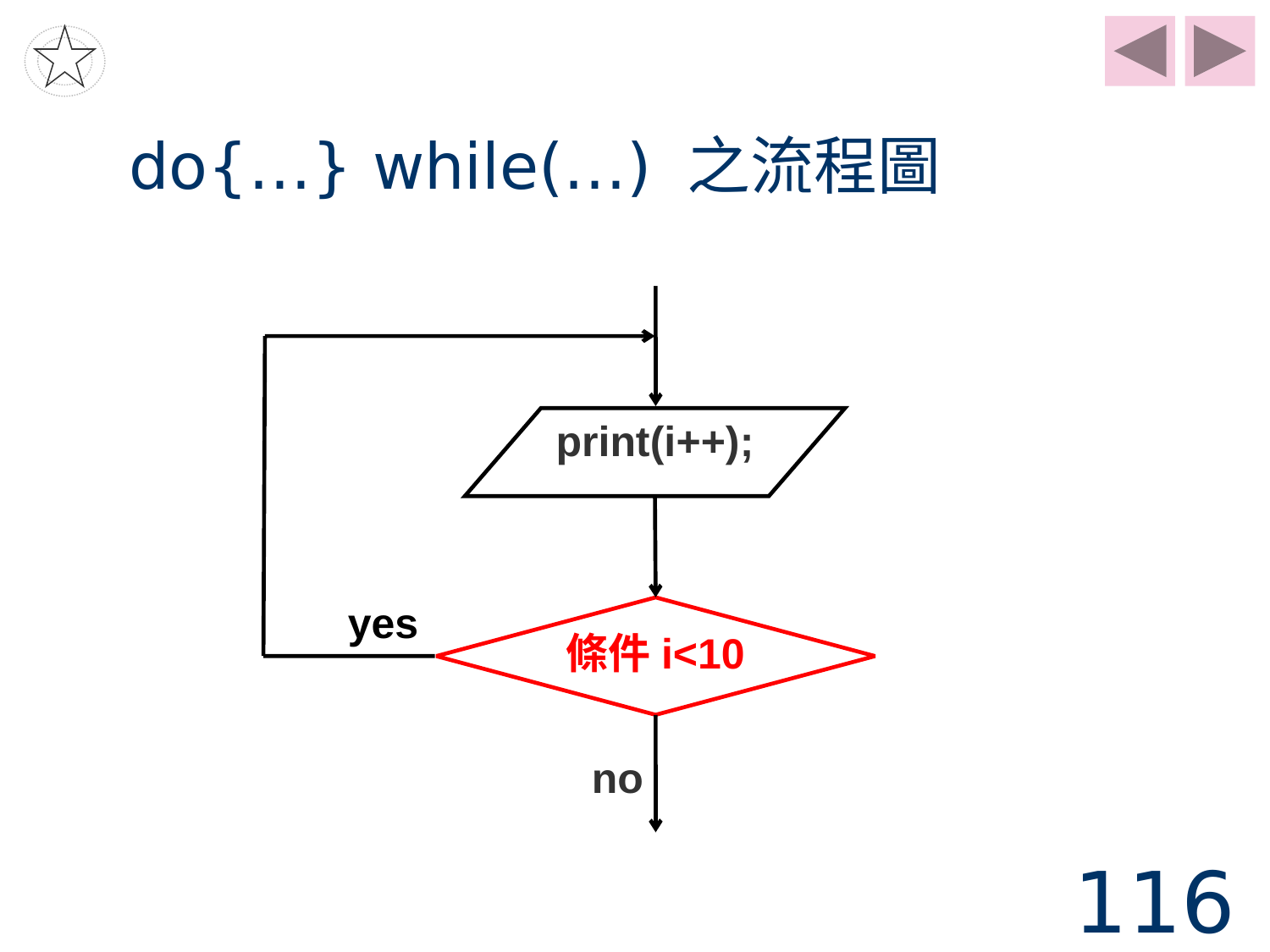

# do{…} while(…) 之流程圖

print(i++);

yes
條件i<10

no

116